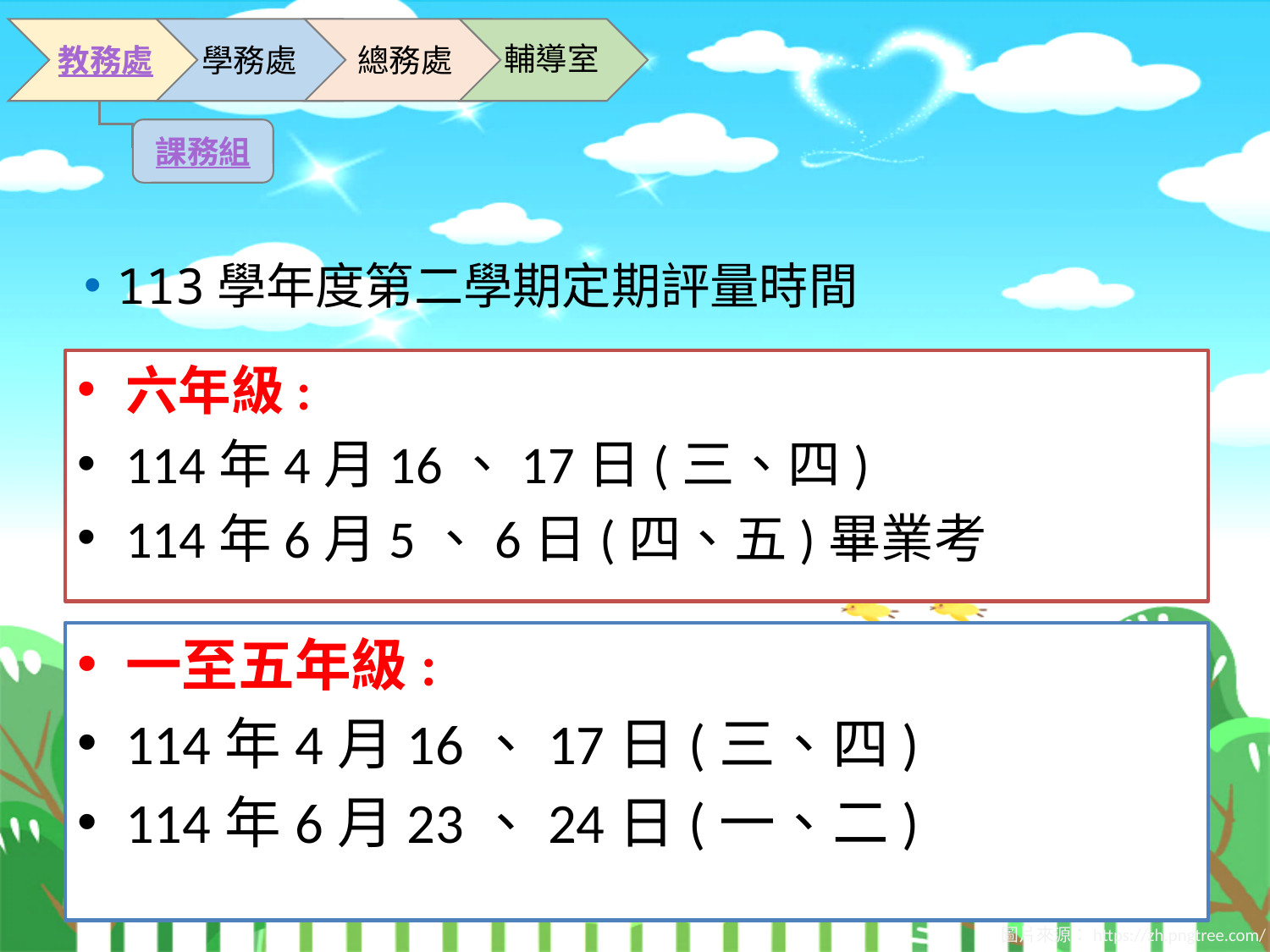

輔導室
教務處
學務處
總務處
課務組

113學年度第二學期定期評量時間

六年級:
114年4月16、17日(三、四)
114年6月5、6日(四、五)畢業考
一至五年級:
114年4月16、17日(三、四)
114年6月23、24日(一、二)